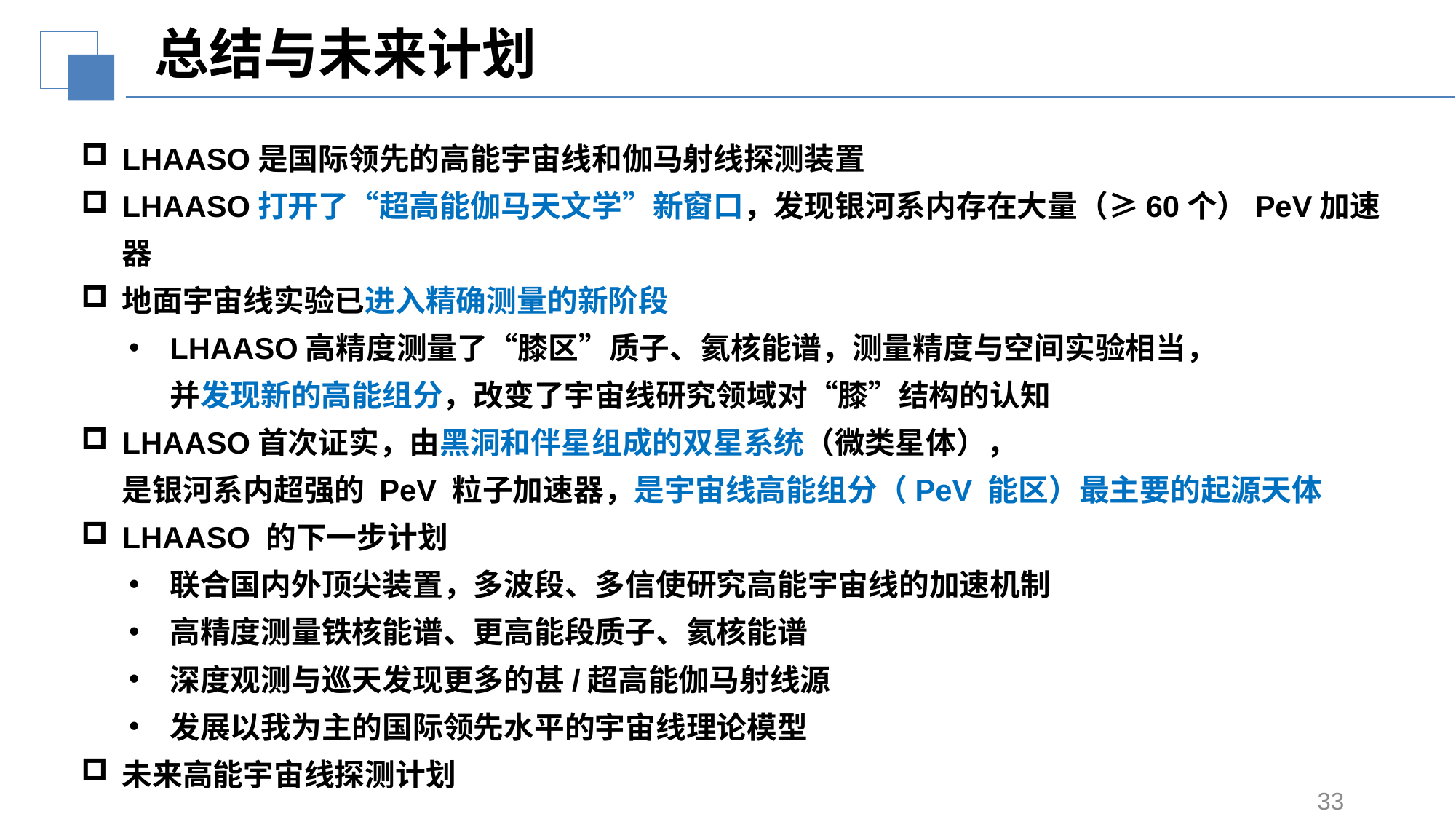

总结与未来计划
LHAASO是国际领先的高能宇宙线和伽马射线探测装置
LHAASO打开了“超高能伽马天文学”新窗口，发现银河系内存在大量（≥60个）PeV加速器
地面宇宙线实验已进入精确测量的新阶段
LHAASO高精度测量了“膝区”质子、氦核能谱，测量精度与空间实验相当，
并发现新的高能组分，改变了宇宙线研究领域对“膝”结构的认知
LHAASO首次证实，由黑洞和伴星组成的双星系统（微类星体），
是银河系内超强的 PeV 粒子加速器，是宇宙线高能组分（PeV 能区）最主要的起源天体
LHAASO 的下一步计划
联合国内外顶尖装置，多波段、多信使研究高能宇宙线的加速机制
高精度测量铁核能谱、更高能段质子、氦核能谱
深度观测与巡天发现更多的甚/超高能伽马射线源
发展以我为主的国际领先水平的宇宙线理论模型
未来高能宇宙线探测计划
33